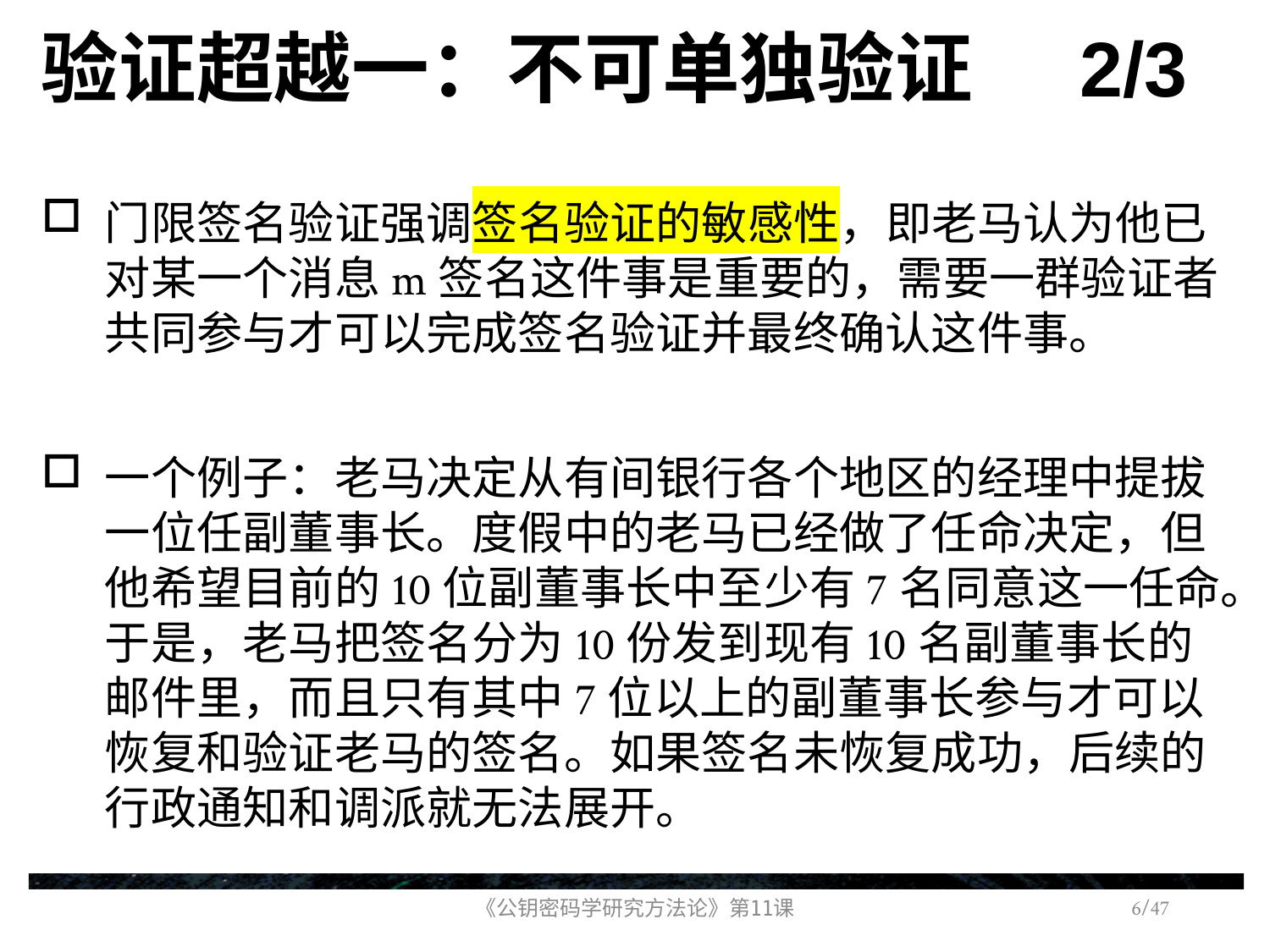

# 验证超越一：不可单独验证     2/3
门限签名验证强调签名验证的敏感性，即老马认为他已对某一个消息m签名这件事是重要的，需要一群验证者共同参与才可以完成签名验证并最终确认这件事。

一个例子：老马决定从有间银行各个地区的经理中提拔一位任副董事长。度假中的老马已经做了任命决定，但他希望目前的10位副董事长中至少有7名同意这一任命。于是，老马把签名分为10份发到现有10名副董事长的邮件里，而且只有其中7位以上的副董事长参与才可以恢复和验证老马的签名。如果签名未恢复成功，后续的行政通知和调派就无法展开。
《公钥密码学研究方法论》第11课
6/47